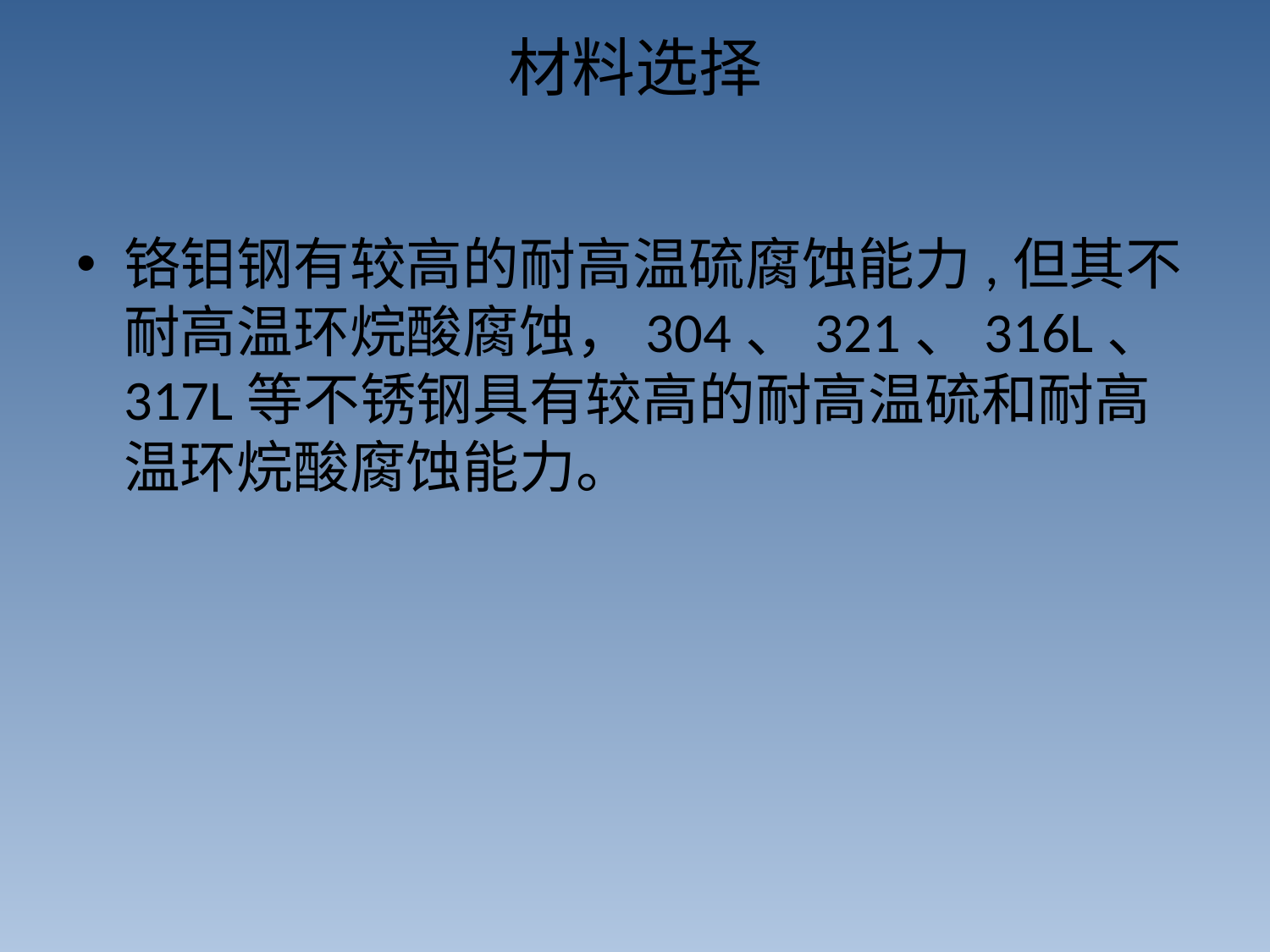

# 材料选择
铬钼钢有较高的耐高温硫腐蚀能力,但其不耐高温环烷酸腐蚀，304、321、316L、317L等不锈钢具有较高的耐高温硫和耐高温环烷酸腐蚀能力。